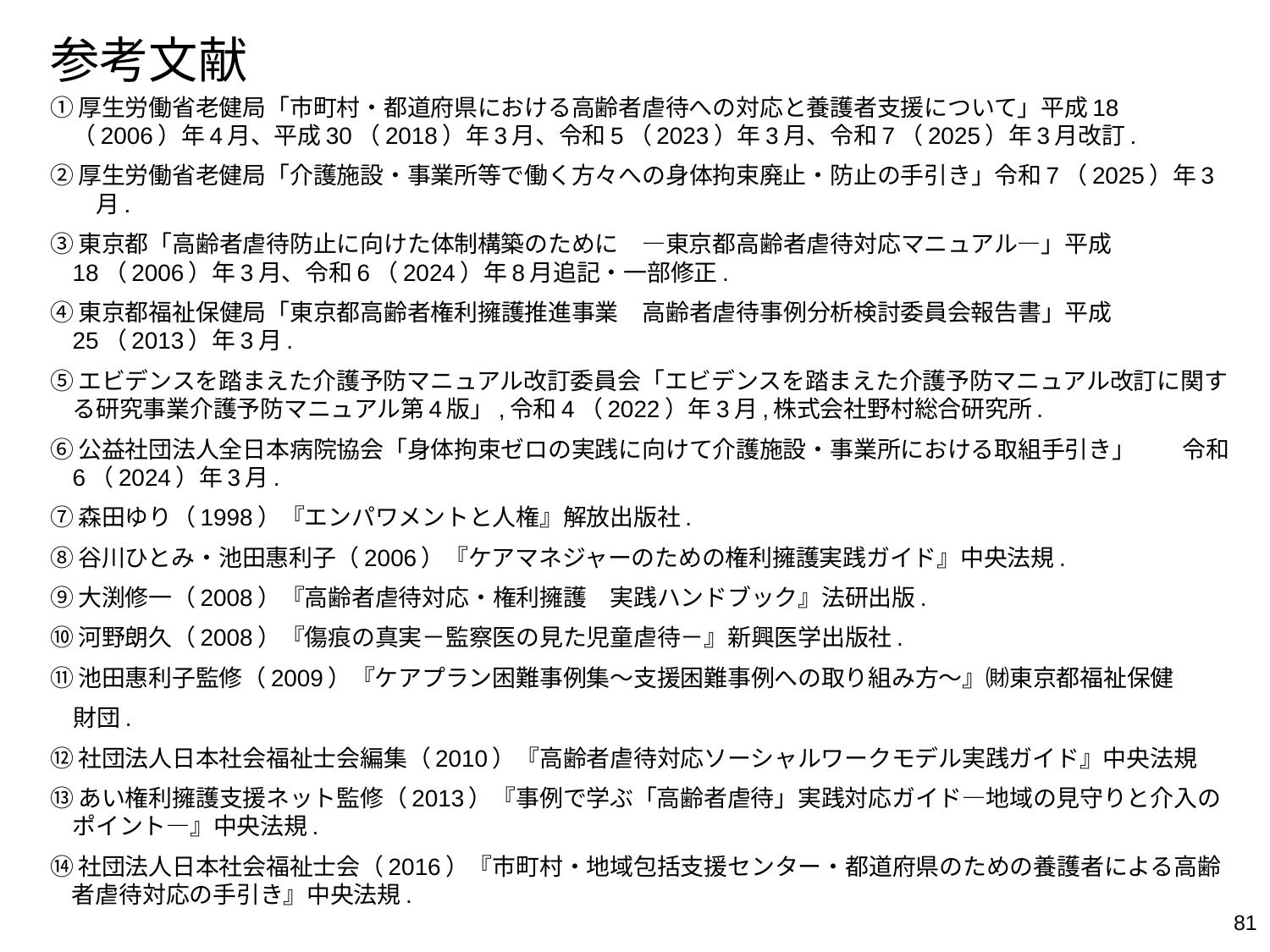

# 参考文献
①厚生労働省老健局「市町村・都道府県における高齢者虐待への対応と養護者支援について」平成18　　　　（2006）年4月、平成30（2018）年3月、令和5（2023）年3月、令和7（2025）年3月改訂.
②厚生労働省老健局「介護施設・事業所等で働く方々への身体拘束廃止・防止の手引き」令和7（2025）年3　　月.
③東京都「高齢者虐待防止に向けた体制構築のために　―東京都高齢者虐待対応マニュアル―」平成18（2006）年3月、令和6（2024）年8月追記・一部修正.
④東京都福祉保健局「東京都高齢者権利擁護推進事業　高齢者虐待事例分析検討委員会報告書」平成25（2013）年3月.
⑤エビデンスを踏まえた介護予防マニュアル改訂委員会「エビデンスを踏まえた介護予防マニュアル改訂に関する研究事業介護予防マニュアル第4版」,令和4（2022）年3月,株式会社野村総合研究所.
⑥公益社団法人全日本病院協会「身体拘束ゼロの実践に向けて介護施設・事業所における取組手引き」　　令和6（2024）年3月.
⑦森田ゆり（1998）『エンパワメントと人権』解放出版社.
⑧谷川ひとみ・池田惠利子（2006）『ケアマネジャーのための権利擁護実践ガイド』中央法規.
⑨大渕修一（2008）『高齢者虐待対応・権利擁護　実践ハンドブック』法研出版.
⑩河野朗久（2008）『傷痕の真実－監察医の見た児童虐待－』新興医学出版社.
⑪池田惠利子監修（2009）『ケアプラン困難事例集～支援困難事例への取り組み方～』㈶東京都福祉保健
　財団.
⑫社団法人日本社会福祉士会編集（2010）『高齢者虐待対応ソーシャルワークモデル実践ガイド』中央法規
⑬あい権利擁護支援ネット監修（2013）『事例で学ぶ「高齢者虐待」実践対応ガイド―地域の見守りと介入のポイント―』中央法規.
⑭社団法人日本社会福祉士会（2016）『市町村・地域包括支援センター・都道府県のための養護者による高齢者虐待対応の手引き』中央法規.

81